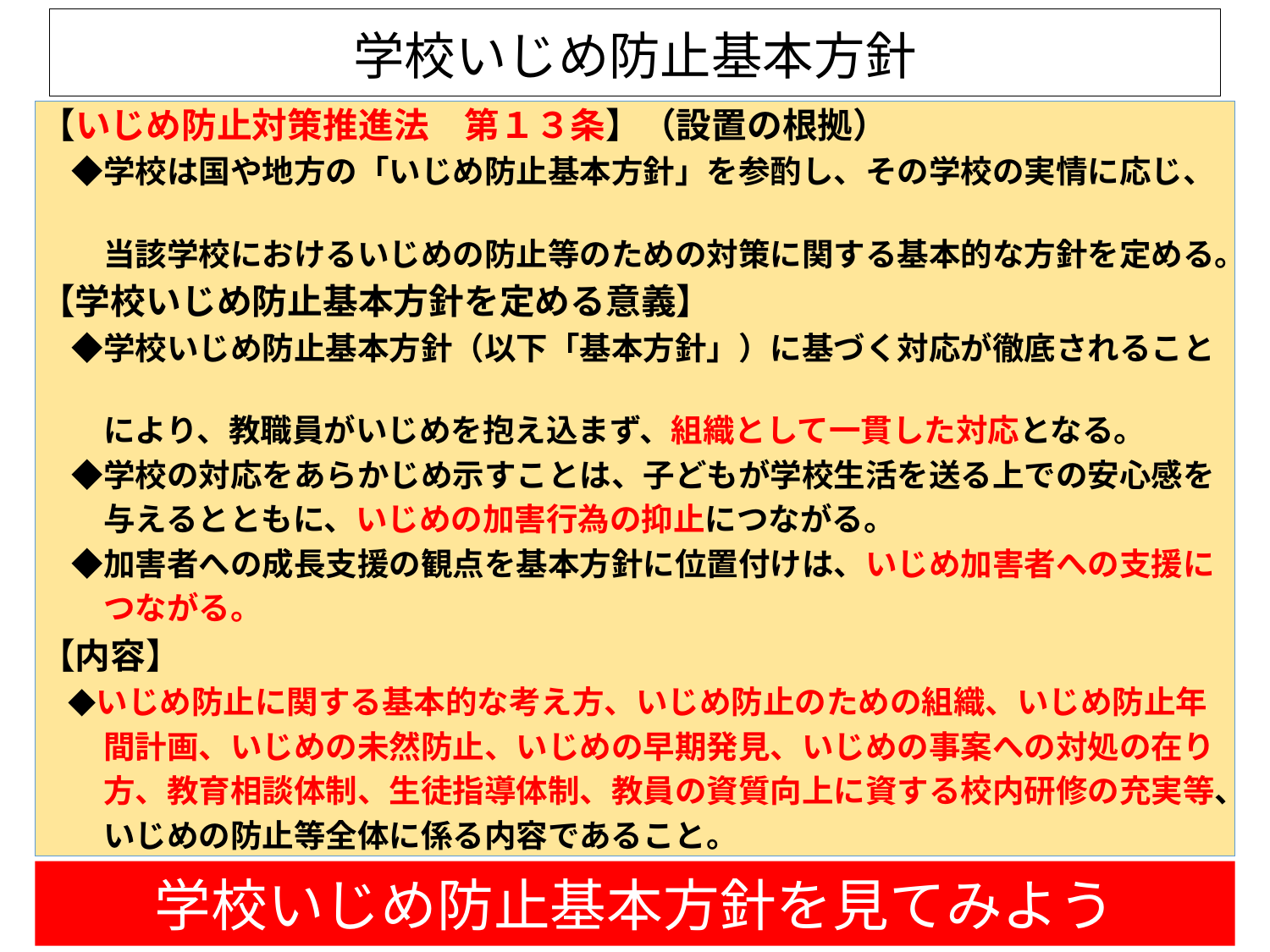

# 学校いじめ防止基本方針
【いじめ防止対策推進法　第１３条】（設置の根拠）
　◆学校は国や地方の「いじめ防止基本方針」を参酌し、その学校の実情に応じ、
　　当該学校におけるいじめの防止等のための対策に関する基本的な方針を定める。
【学校いじめ防止基本方針を定める意義】
　◆学校いじめ防止基本方針（以下「基本方針」）に基づく対応が徹底されること
　　により、教職員がいじめを抱え込まず、組織として一貫した対応となる。
　◆学校の対応をあらかじめ示すことは、子どもが学校生活を送る上での安心感を
　　与えるとともに、いじめの加害行為の抑止につながる。
　◆加害者への成長支援の観点を基本方針に位置付けは、いじめ加害者への支援に
　　つながる。
【内容】
　◆いじめ防止に関する基本的な考え方、いじめ防止のための組織、いじめ防止年
　　間計画、いじめの未然防止、いじめの早期発見、いじめの事案への対処の在り
　　方、教育相談体制、生徒指導体制、教員の資質向上に資する校内研修の充実等、
　　いじめの防止等全体に係る内容であること。
学校いじめ防止基本方針を見てみよう